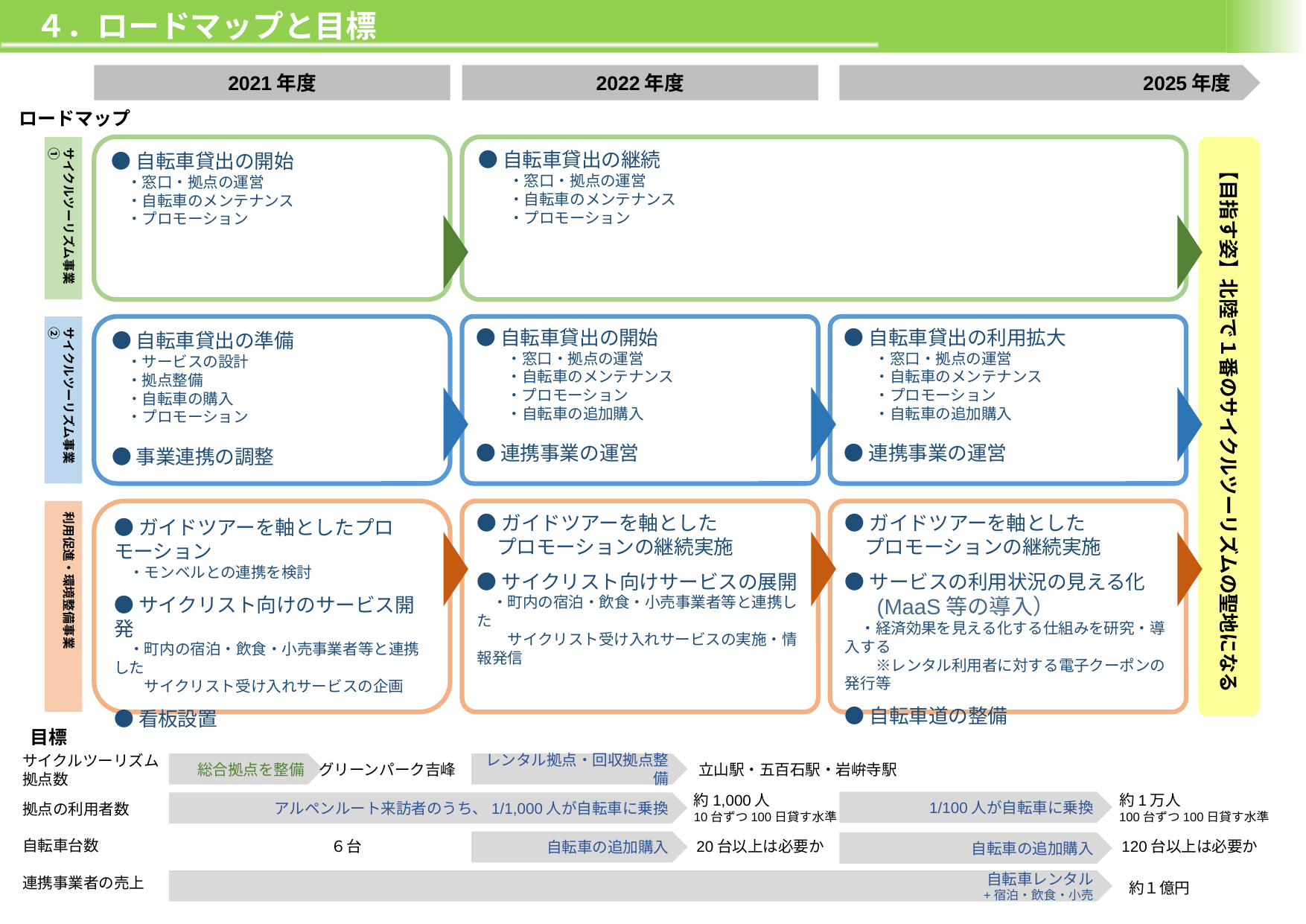

４．ロードマップと目標

2021年度
2022年度

2025年度
ロードマップ
【目指す姿】北陸で１番のサイクルツーリズムの聖地になる
サイクルツーリズム事業①
●自転車貸出の開始
　・窓口・拠点の運営
　・自転車のメンテナンス
　・プロモーション
●自転車貸出の継続
　　・窓口・拠点の運営
　　・自転車のメンテナンス
　　・プロモーション

サイクルツーリズム事業②
●自転車貸出の準備
　・サービスの設計
　・拠点整備
　・自転車の購入
　・プロモーション

●事業連携の調整
●自転車貸出の開始
　　・窓口・拠点の運営
　　・自転車のメンテナンス
　　・プロモーション
　　・自転車の追加購入

●連携事業の運営

●自転車貸出の利用拡大
　　・窓口・拠点の運営
　　・自転車のメンテナンス
　　・プロモーション
　　・自転車の追加購入

●連携事業の運営

利用促進・環境整備事業
●ガイドツアーを軸としたプロモーション
　・モンベルとの連携を検討

●サイクリスト向けのサービス開発
　・町内の宿泊・飲食・小売事業者等と連携した
　　サイクリスト受け入れサービスの企画

●看板設置
●ガイドツアーを軸とした
　プロモーションの継続実施

●サイクリスト向けサービスの展開
　・町内の宿泊・飲食・小売事業者等と連携した
　　サイクリスト受け入れサービスの実施・情報発信

●ガイドツアーを軸とした
　プロモーションの継続実施

●サービスの利用状況の見える化
　 (MaaS等の導入）
　・経済効果を見える化する仕組みを研究・導入する
　　※レンタル利用者に対する電子クーポンの発行等

●自転車道の整備

目標
サイクルツーリズム
拠点数

拠点の利用者数

自転車台数

連携事業者の売上
総合拠点を整備
レンタル拠点・回収拠点整備
グリーンパーク吉峰
立山駅・五百石駅・岩峅寺駅
約1,000人
10台ずつ100日貸す水準
約1万人
100台ずつ100日貸す水準
1/100人が自転車に乗換
アルペンルート来訪者のうち、1/1,000人が自転車に乗換
自転車の追加購入
６台
20台以上は必要か
120台以上は必要か
自転車の追加購入
自転車レンタル
+宿泊・飲食・小売
約１億円